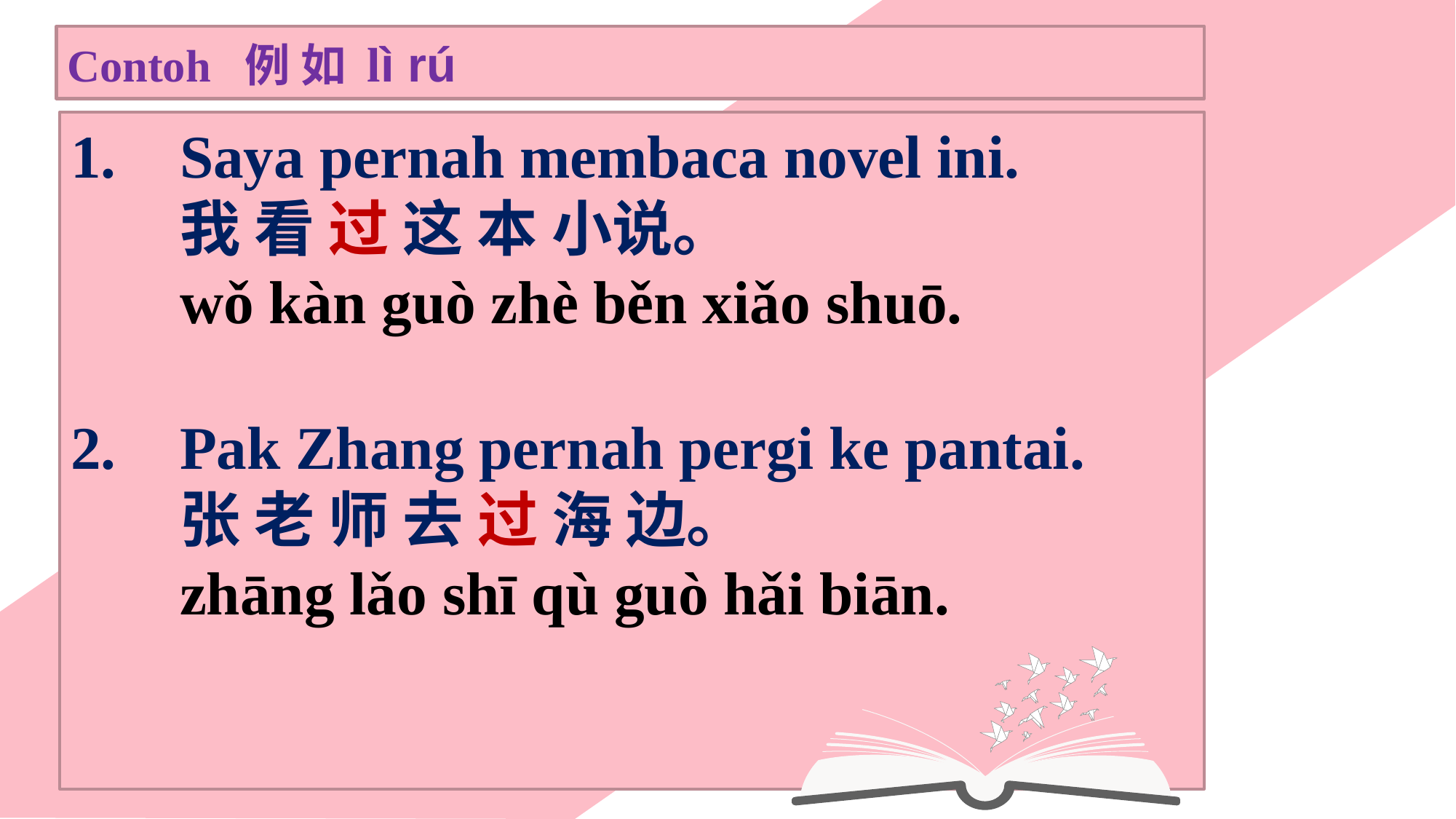

Contoh  例 如 lì rú
Saya pernah membaca novel ini.
	我 看 过 这 本 小说。
	wǒ kàn guò zhè běn xiǎo shuō.

2. 	Pak Zhang pernah pergi ke pantai.
	张 老 师 去 过 海 边。
	zhāng lǎo shī qù guò hǎi biān.